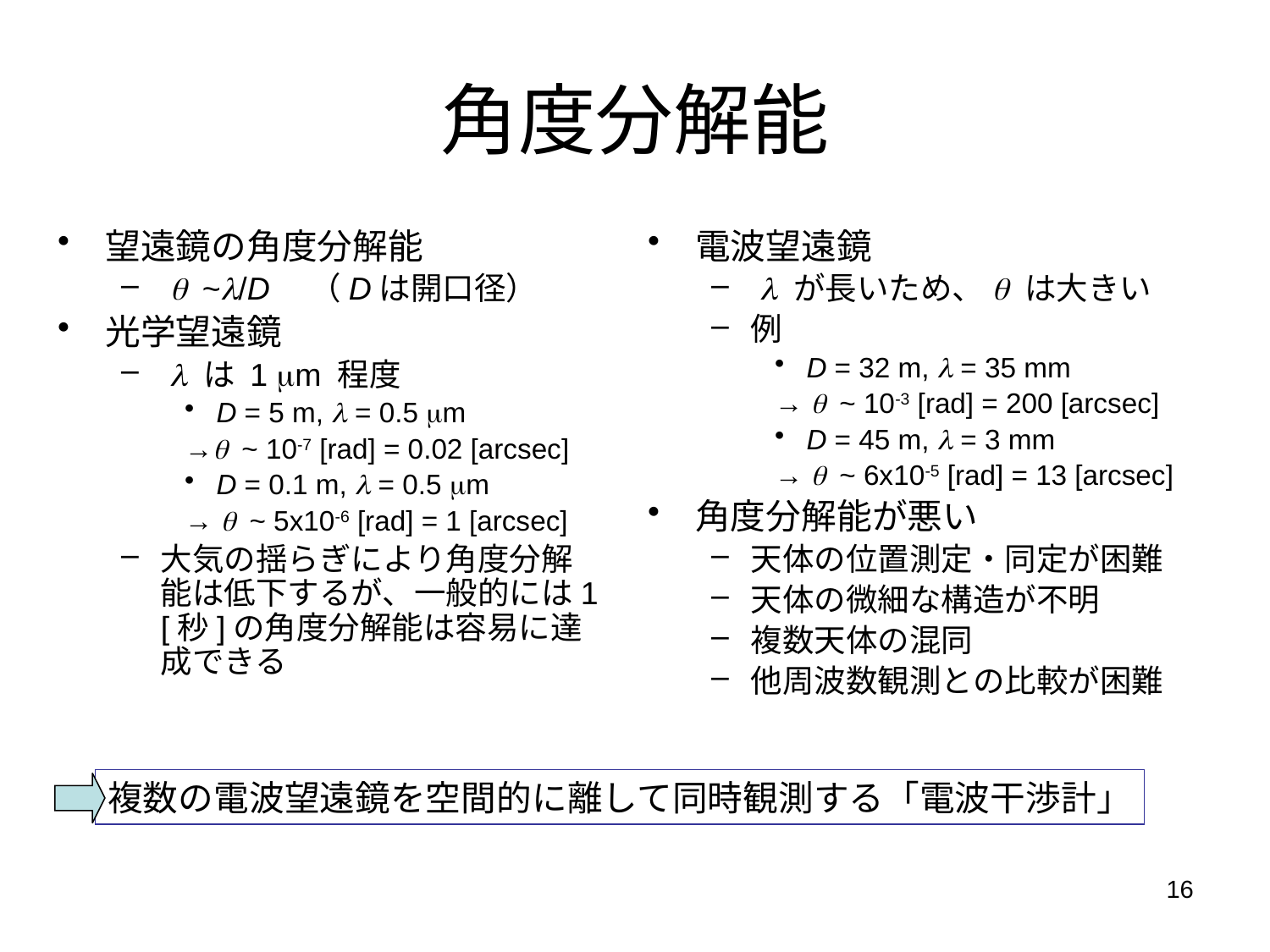

# 角度分解能
望遠鏡の角度分解能
 θ ~λ/D　（Dは開口径）
光学望遠鏡
 λ は 1 μm 程度
D = 5 m, λ = 0.5 μm
→θ ~ 10-7 [rad] = 0.02 [arcsec]
D = 0.1 m, λ = 0.5 μm
→ θ ~ 5x10-6 [rad] = 1 [arcsec]
大気の揺らぎにより角度分解能は低下するが、一般的には1 [秒]の角度分解能は容易に達成できる
電波望遠鏡
 λ が長いため、θ は大きい
例
D = 32 m, λ = 35 mm
→ θ ~ 10-3 [rad] = 200 [arcsec]
D = 45 m, λ = 3 mm
→ θ ~ 6x10-5 [rad] = 13 [arcsec]
角度分解能が悪い
天体の位置測定・同定が困難
天体の微細な構造が不明
複数天体の混同
他周波数観測との比較が困難
複数の電波望遠鏡を空間的に離して同時観測する「電波干渉計」

16